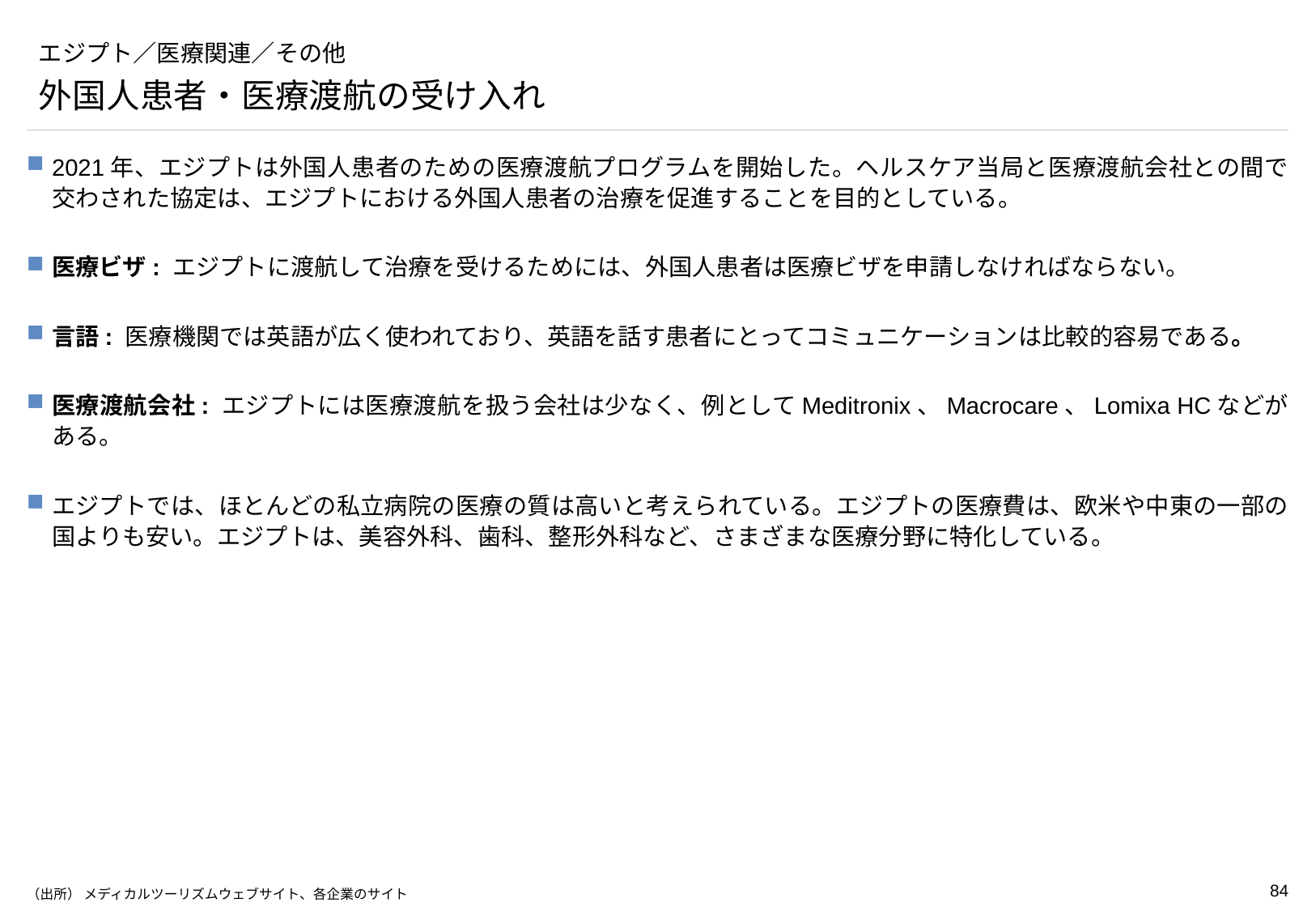

# エジプト／医療関連／その他
外国人患者・医療渡航の受け入れ
2021年、エジプトは外国人患者のための医療渡航プログラムを開始した。ヘルスケア当局と医療渡航会社との間で交わされた協定は、エジプトにおける外国人患者の治療を促進することを目的としている。

医療ビザ: エジプトに渡航して治療を受けるためには、外国人患者は医療ビザを申請しなければならない。

言語: 医療機関では英語が広く使われており、英語を話す患者にとってコミュニケーションは比較的容易である。

医療渡航会社: エジプトには医療渡航を扱う会社は少なく、例としてMeditronix、Macrocare、Lomixa HCなどがある。

エジプトでは、ほとんどの私立病院の医療の質は高いと考えられている。エジプトの医療費は、欧米や中東の一部の国よりも安い。エジプトは、美容外科、歯科、整形外科など、さまざまな医療分野に特化している。
（出所） メディカルツーリズムウェブサイト、各企業のサイト